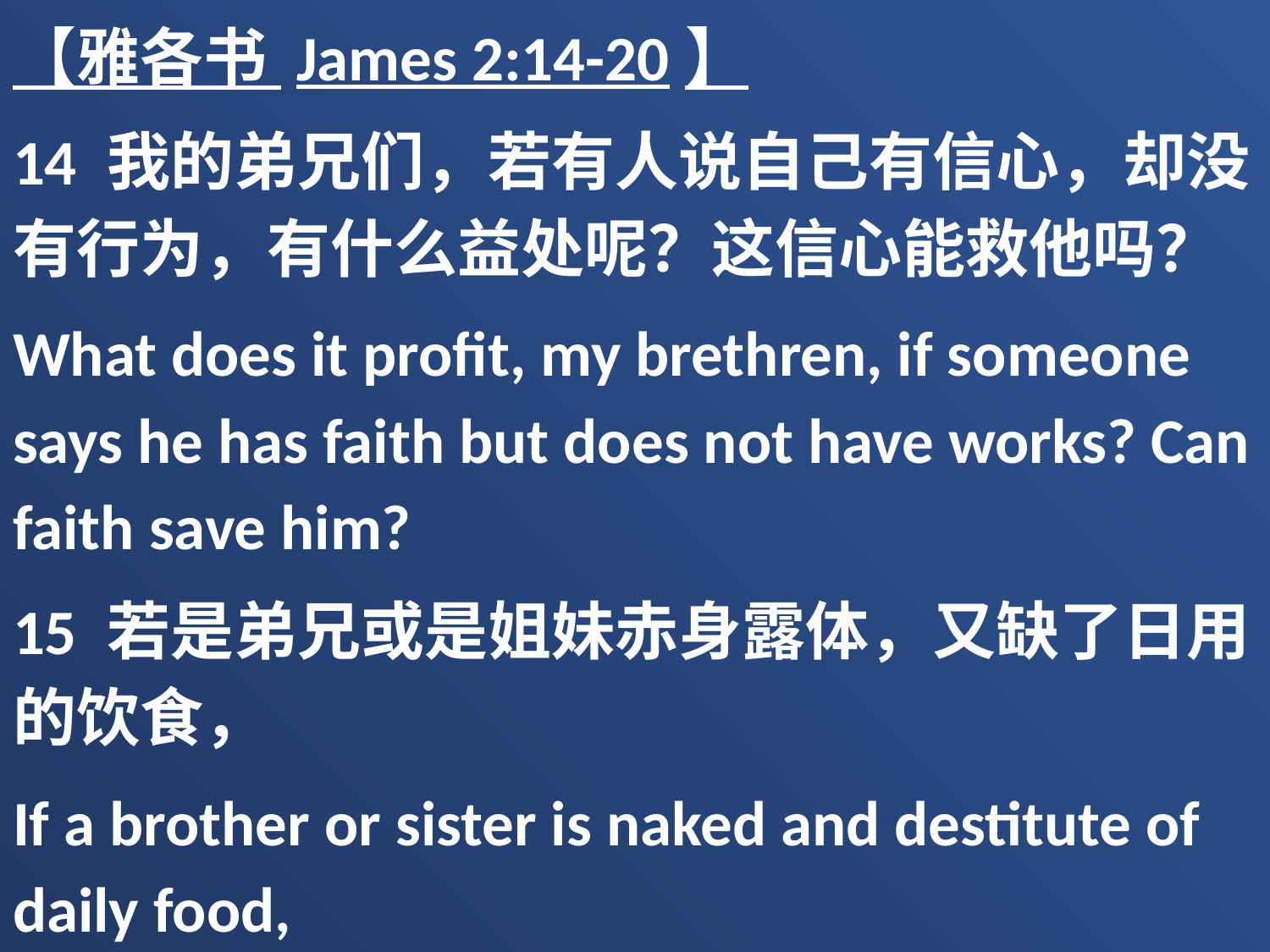

【雅各书 James 2:14-20】
14 我的弟兄们，若有人说自己有信心，却没有行为，有什么益处呢？这信心能救他吗？
What does it profit, my brethren, if someone says he has faith but does not have works? Can faith save him?
15 若是弟兄或是姐妹赤身露体，又缺了日用的饮食，
If a brother or sister is naked and destitute of daily food,